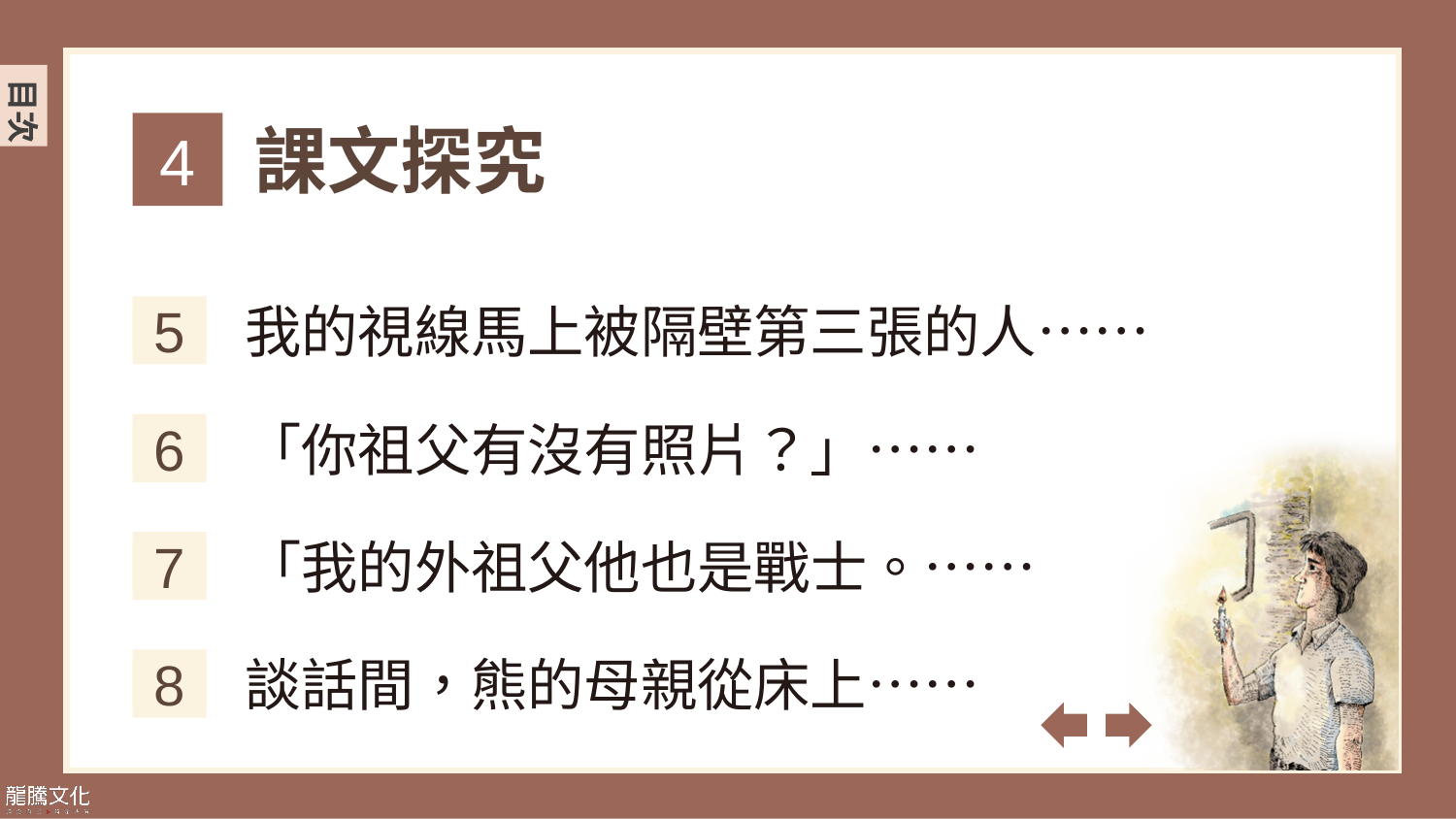

課文探究
4
我的視線馬上被隔壁第三張的人……

5
「你祖父有沒有照片？」……

6
「我的外祖父他也是戰士。……

7
談話間，熊的母親從床上……

8